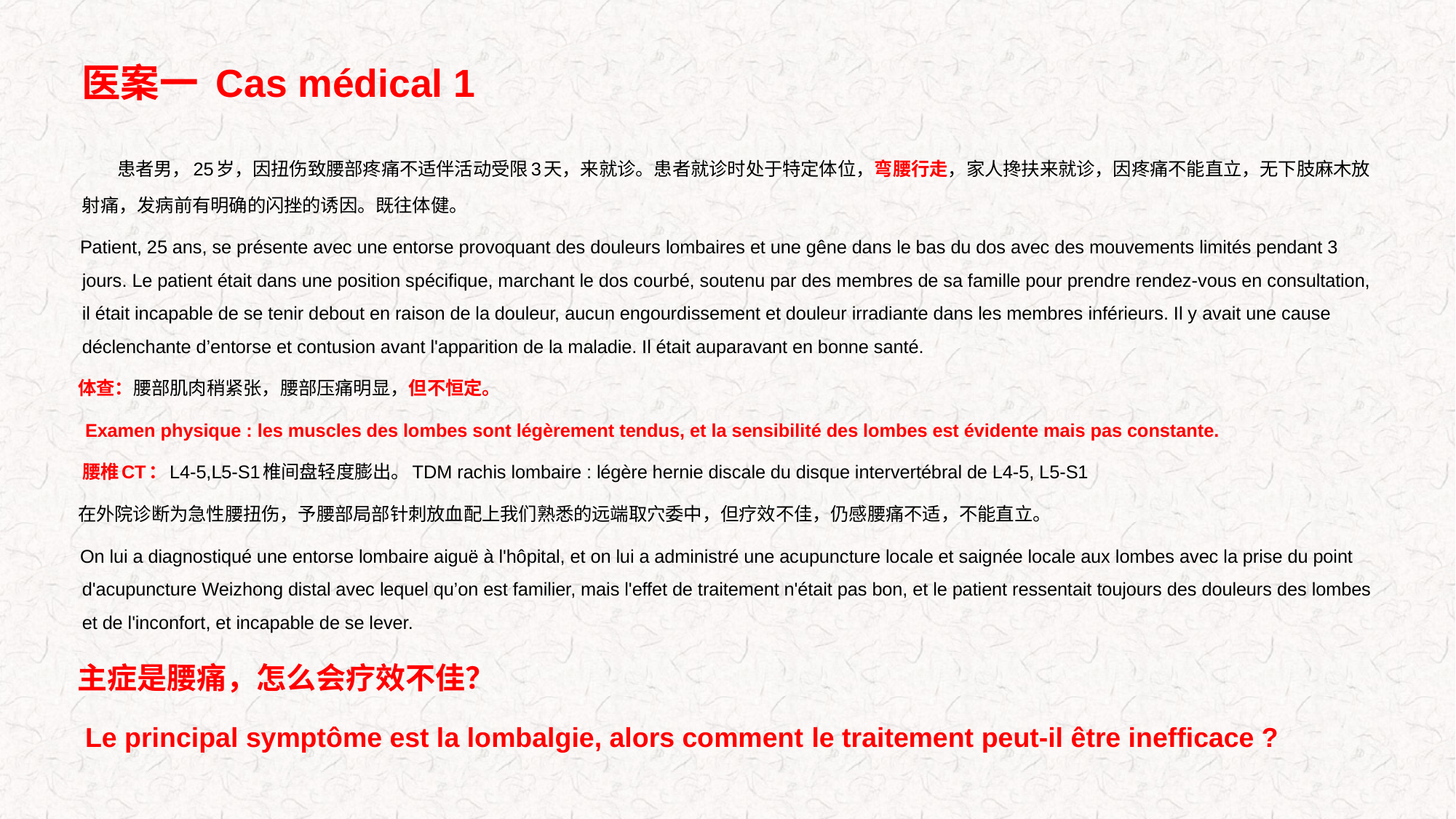

# 医案一 Cas médical 1
        患者男，25岁，因扭伤致腰部疼痛不适伴活动受限3天，来就诊。患者就诊时处于特定体位，弯腰行走，家人搀扶来就诊，因疼痛不能直立，无下肢麻木放射痛，发病前有明确的闪挫的诱因。既往体健。
     Patient, 25 ans, se présente avec une entorse provoquant des douleurs lombaires et une gêne dans le bas du dos avec des mouvements limités pendant 3 jours. Le patient était dans une position spécifique, marchant le dos courbé, soutenu par des membres de sa famille pour prendre rendez-vous en consultation, il était incapable de se tenir debout en raison de la douleur, aucun engourdissement et douleur irradiante dans les membres inférieurs. Il y avait une cause déclenchante d’entorse et contusion avant l'apparition de la maladie. Il était auparavant en bonne santé.
     体查：腰部肌肉稍紧张，腰部压痛明显，但不恒定。
      Examen physique : les muscles des lombes sont légèrement tendus, et la sensibilité des lombes est évidente mais pas constante.
      腰椎CT：L4-5,L5-S1椎间盘轻度膨出。TDM rachis lombaire : légère hernie discale du disque intervertébral de L4-5, L5-S1
     在外院诊断为急性腰扭伤，予腰部局部针刺放血配上我们熟悉的远端取穴委中，但疗效不佳，仍感腰痛不适，不能直立。
     On lui a diagnostiqué une entorse lombaire aiguë à l'hôpital, et on lui a administré une acupuncture locale et saignée locale aux lombes avec la prise du point d'acupuncture Weizhong distal avec lequel qu’on est familier, mais l'effet de traitement n'était pas bon, et le patient ressentait toujours des douleurs des lombes et de l'inconfort, et incapable de se lever.
    主症是腰痛，怎么会疗效不佳？
    Le principal symptôme est la lombalgie, alors comment le traitement peut-il être inefficace ?